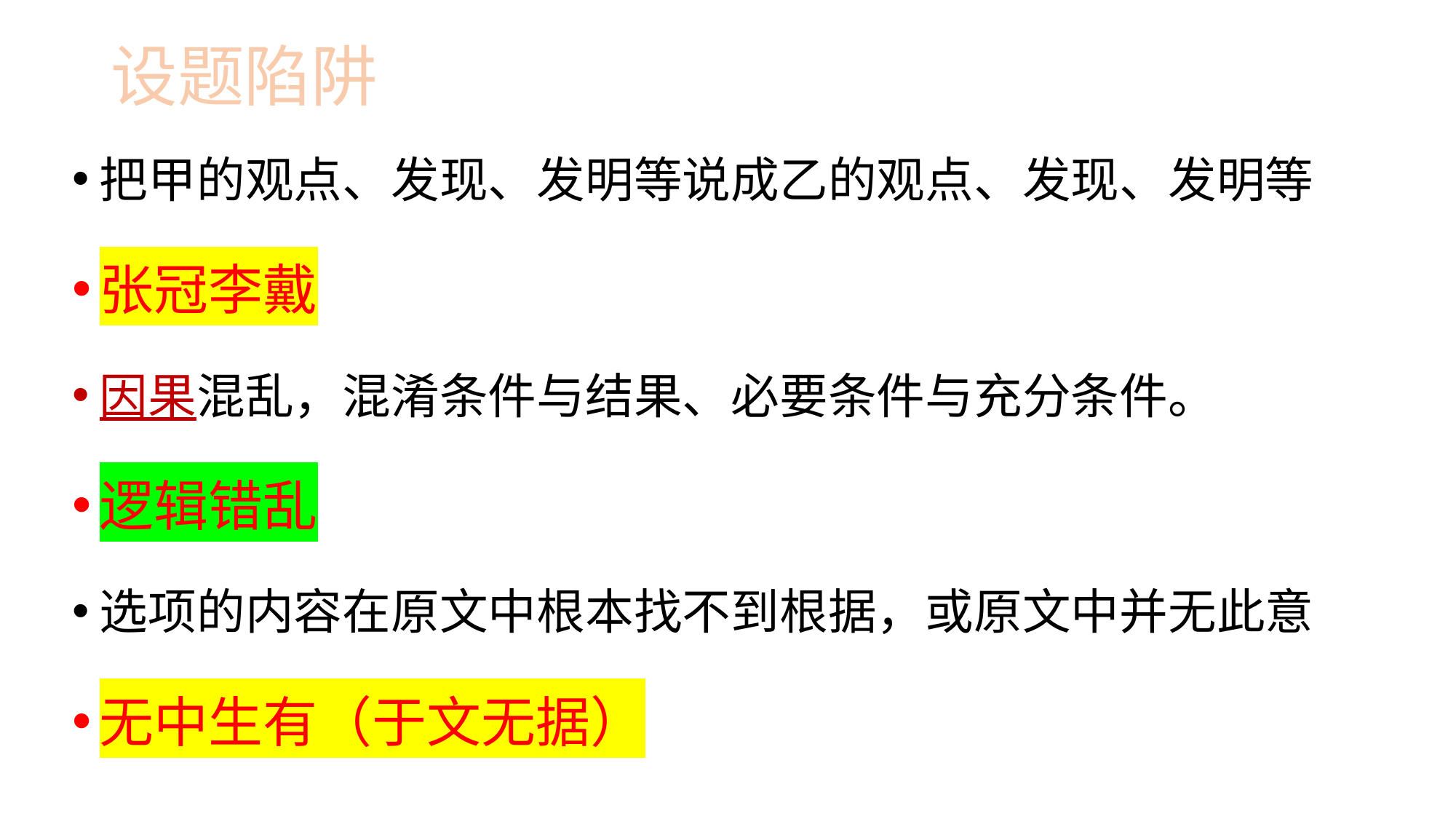

# 设题陷阱
把甲的观点、发现、发明等说成乙的观点、发现、发明等
张冠李戴
因果混乱，混淆条件与结果、必要条件与充分条件。
逻辑错乱
选项的内容在原文中根本找不到根据，或原文中并无此意
无中生有（于文无据）